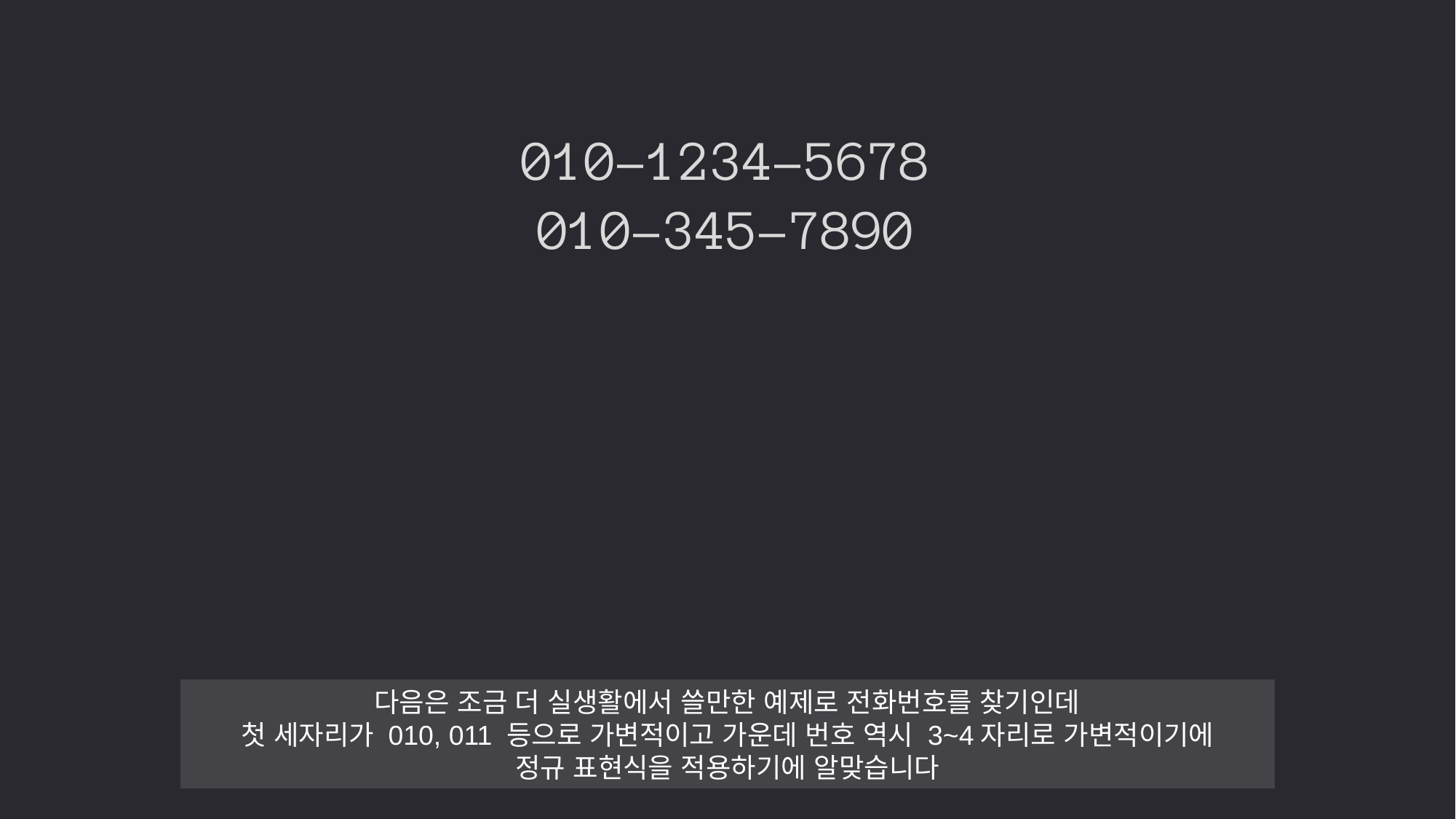

010-1234-5678
010-345-7890
다음은 조금 더 실생활에서 쓸만한 예제로 전화번호를 찾기인데
첫 세자리가 010, 011 등으로 가변적이고 가운데 번호 역시 3~4자리로 가변적이기에
정규 표현식을 적용하기에 알맞습니다